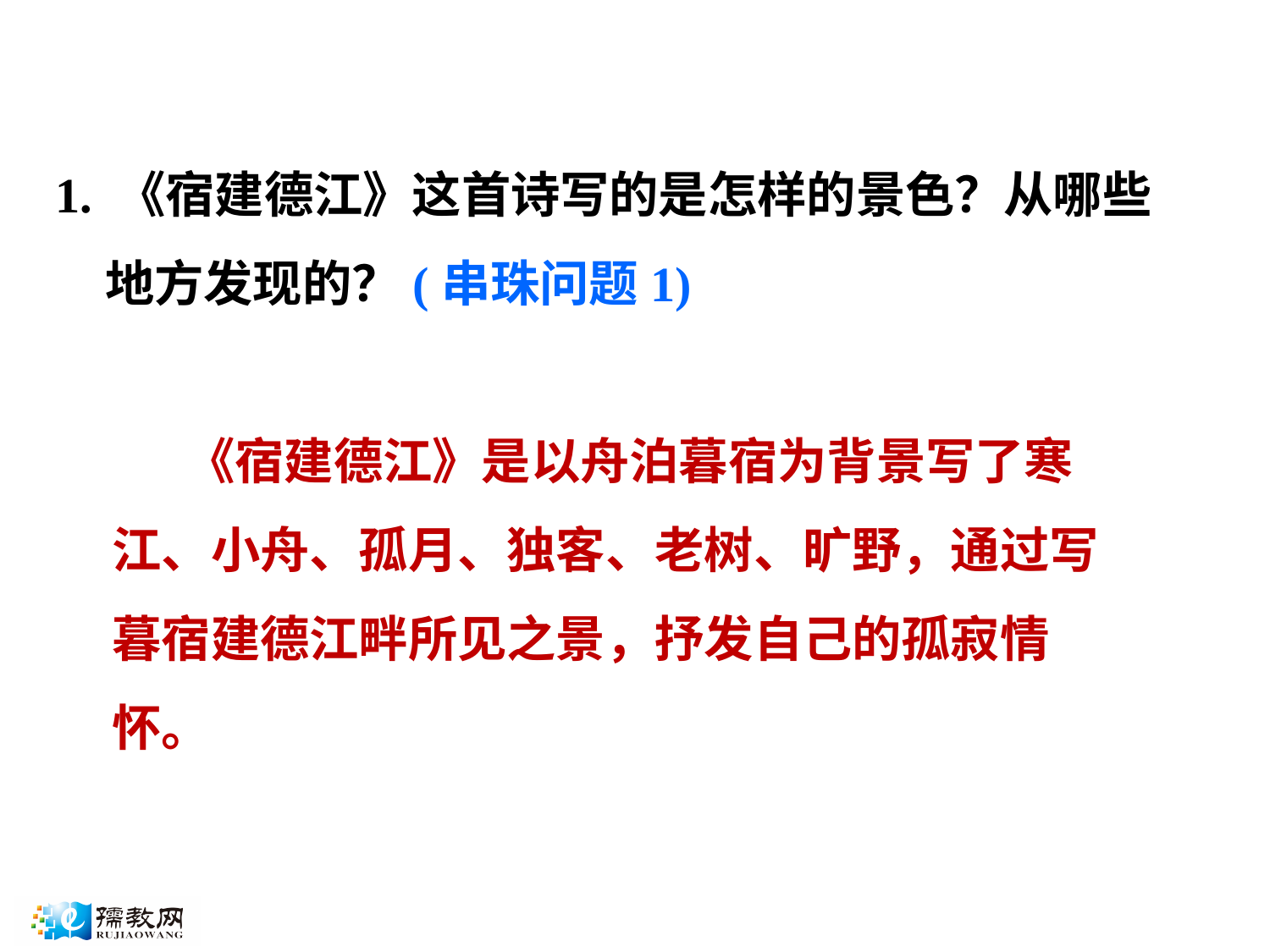

1. 《宿建德江》这首诗写的是怎样的景色？从哪些地方发现的？(串珠问题1)
《宿建德江》是以舟泊暮宿为背景写了寒江、小舟、孤月、独客、老树、旷野，通过写暮宿建德江畔所见之景，抒发自己的孤寂情怀。